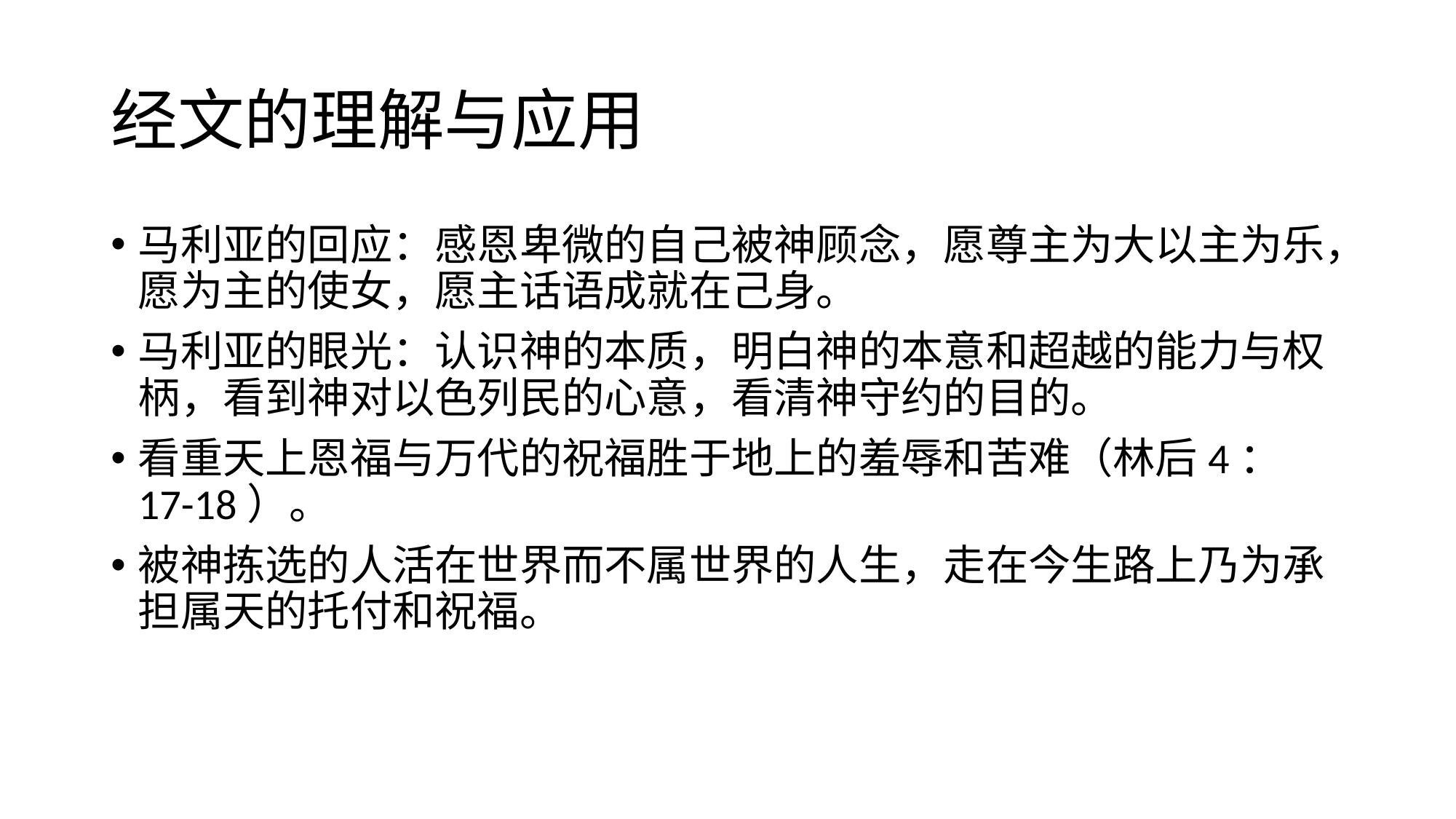

# 经文的理解与应用
马利亚的回应：感恩卑微的自己被神顾念，愿尊主为大以主为乐，愿为主的使女，愿主话语成就在己身。
马利亚的眼光：认识神的本质，明白神的本意和超越的能力与权柄，看到神对以色列民的心意，看清神守约的目的。
看重天上恩福与万代的祝福胜于地上的羞辱和苦难（林后4：17-18）。
被神拣选的人活在世界而不属世界的人生，走在今生路上乃为承担属天的托付和祝福。